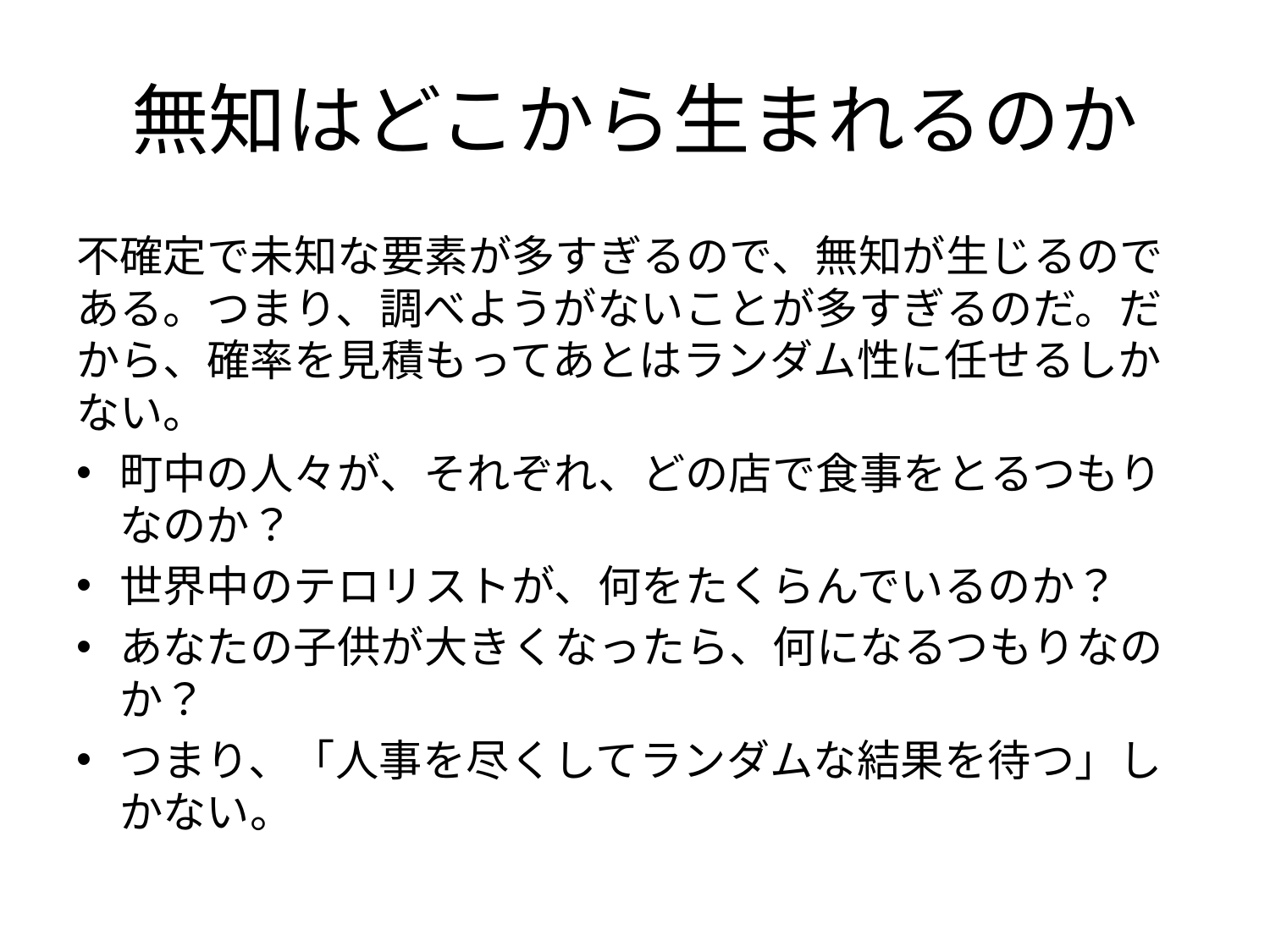

# 無知はどこから生まれるのか
不確定で未知な要素が多すぎるので、無知が生じるのである。つまり、調べようがないことが多すぎるのだ。だから、確率を見積もってあとはランダム性に任せるしかない。
町中の人々が、それぞれ、どの店で食事をとるつもりなのか？
世界中のテロリストが、何をたくらんでいるのか？
あなたの子供が大きくなったら、何になるつもりなのか？
つまり、「人事を尽くしてランダムな結果を待つ」しかない。